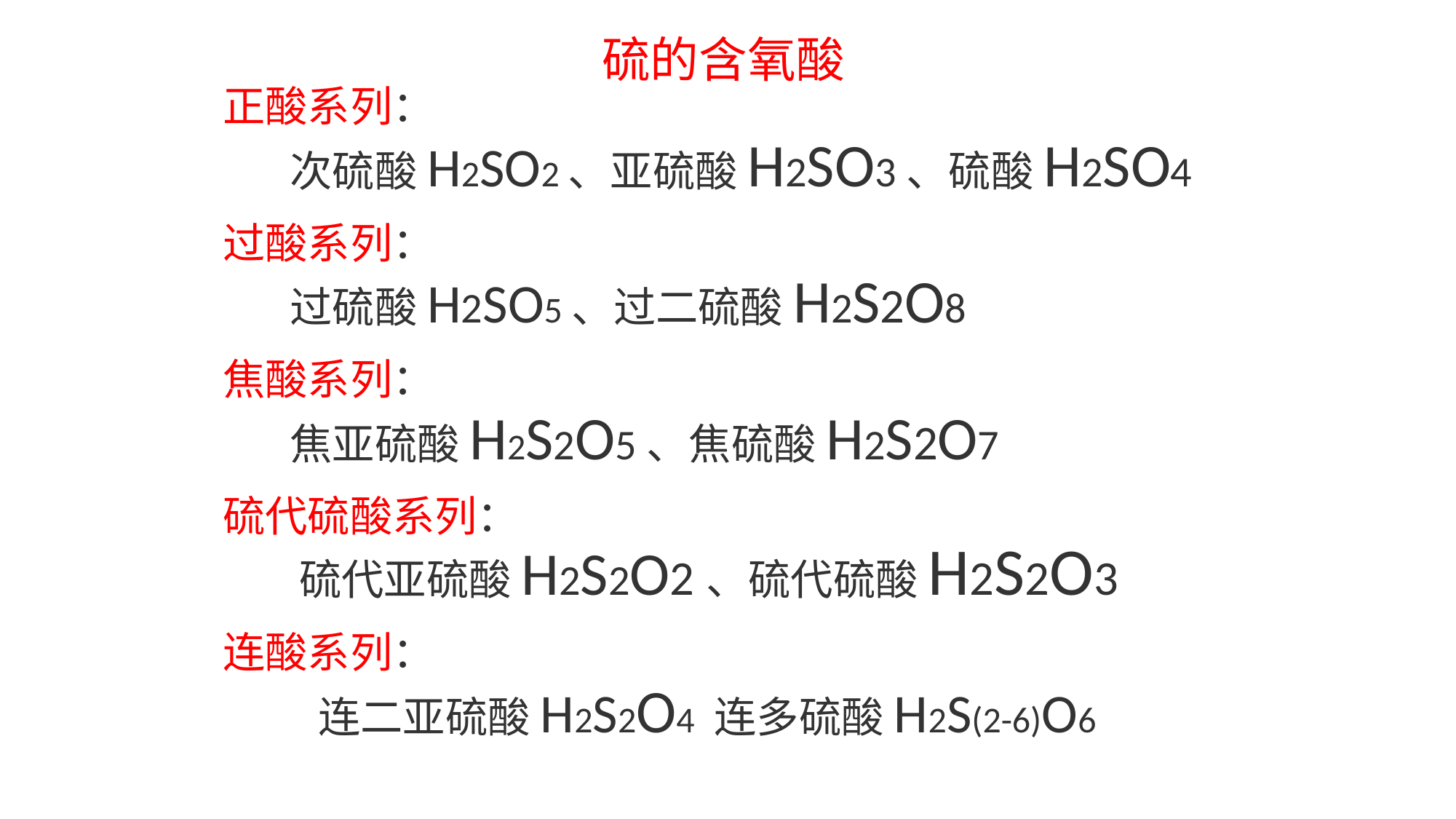

硫的含氧酸
正酸系列：

      次硫酸H2SO2、亚硫酸H2SO3、硫酸H2SO4

过酸系列：

      过硫酸H2SO5、过二硫酸H2S2O8

焦酸系列：

      焦亚硫酸H2S2O5、焦硫酸H2S2O7

硫代硫酸系列：

       硫代亚硫酸H2S2O2、硫代硫酸H2S2O3

连酸系列：

         连二亚硫酸H2S2O4 连多硫酸H2S(2-6)O6